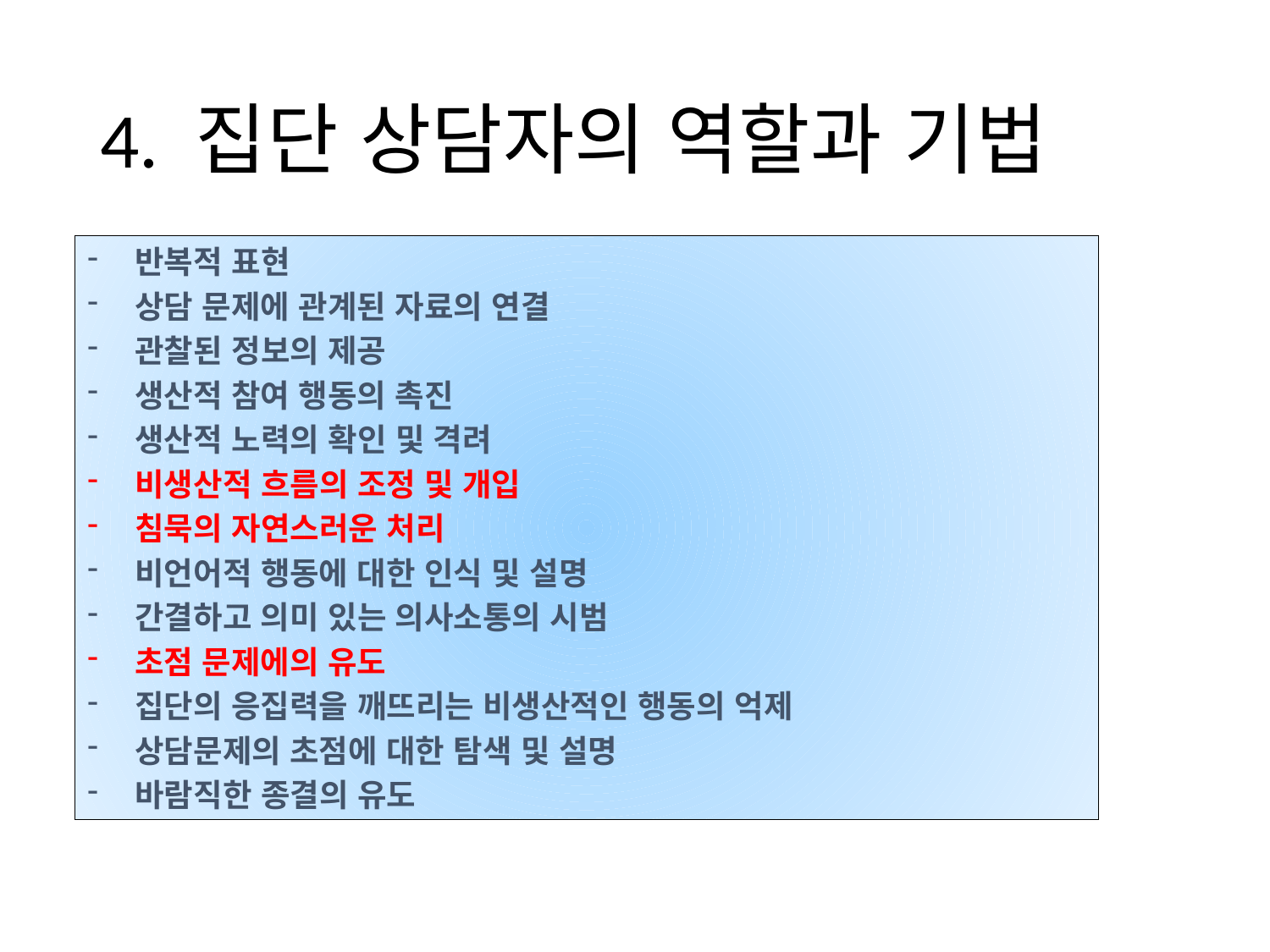

4. 집단 상담자의 역할과 기법

반복적 표현
상담 문제에 관계된 자료의 연결
관찰된 정보의 제공
생산적 참여 행동의 촉진
생산적 노력의 확인 및 격려
비생산적 흐름의 조정 및 개입
침묵의 자연스러운 처리
비언어적 행동에 대한 인식 및 설명
간결하고 의미 있는 의사소통의 시범
초점 문제에의 유도
집단의 응집력을 깨뜨리는 비생산적인 행동의 억제
상담문제의 초점에 대한 탐색 및 설명
바람직한 종결의 유도